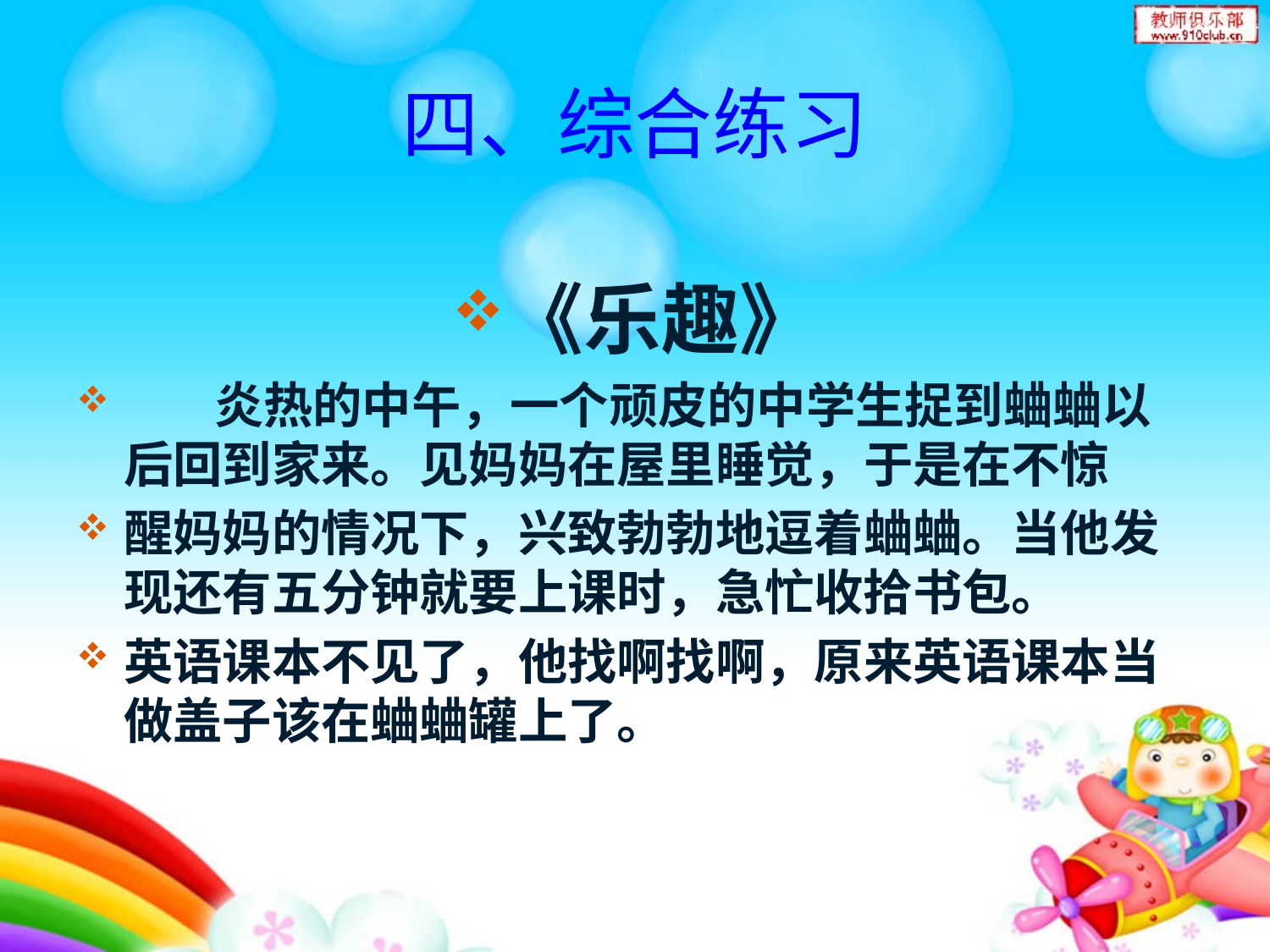

# 四、综合练习
《乐趣》
       炎热的中午，一个顽皮的中学生捉到蛐蛐以后回到家来。见妈妈在屋里睡觉，于是在不惊
醒妈妈的情况下，兴致勃勃地逗着蛐蛐。当他发现还有五分钟就要上课时，急忙收拾书包。
英语课本不见了，他找啊找啊，原来英语课本当做盖子该在蛐蛐罐上了。